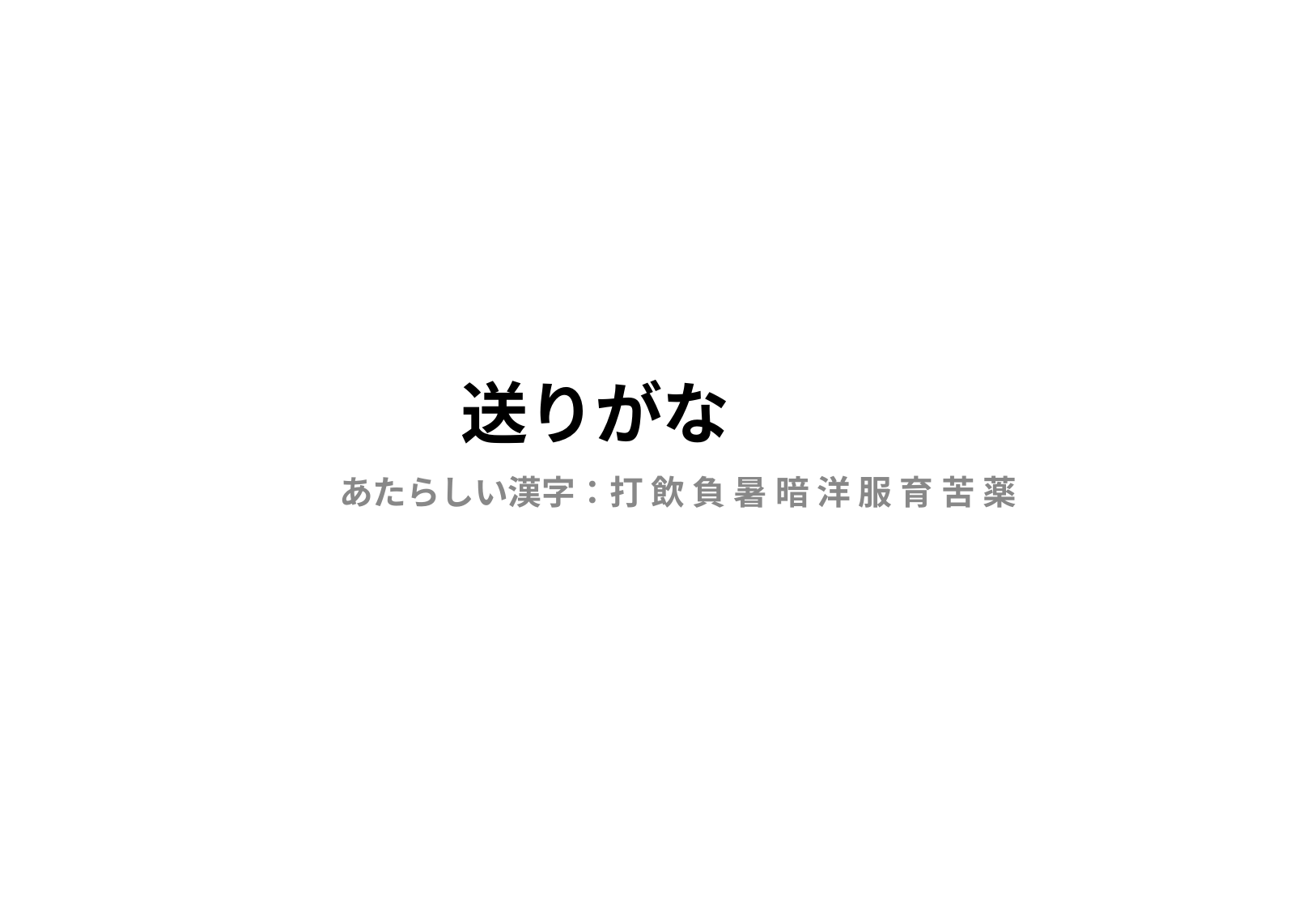

# 送りがな
あたらしい漢字：打 飲 負 暑 暗 洋 服 育 苦 薬